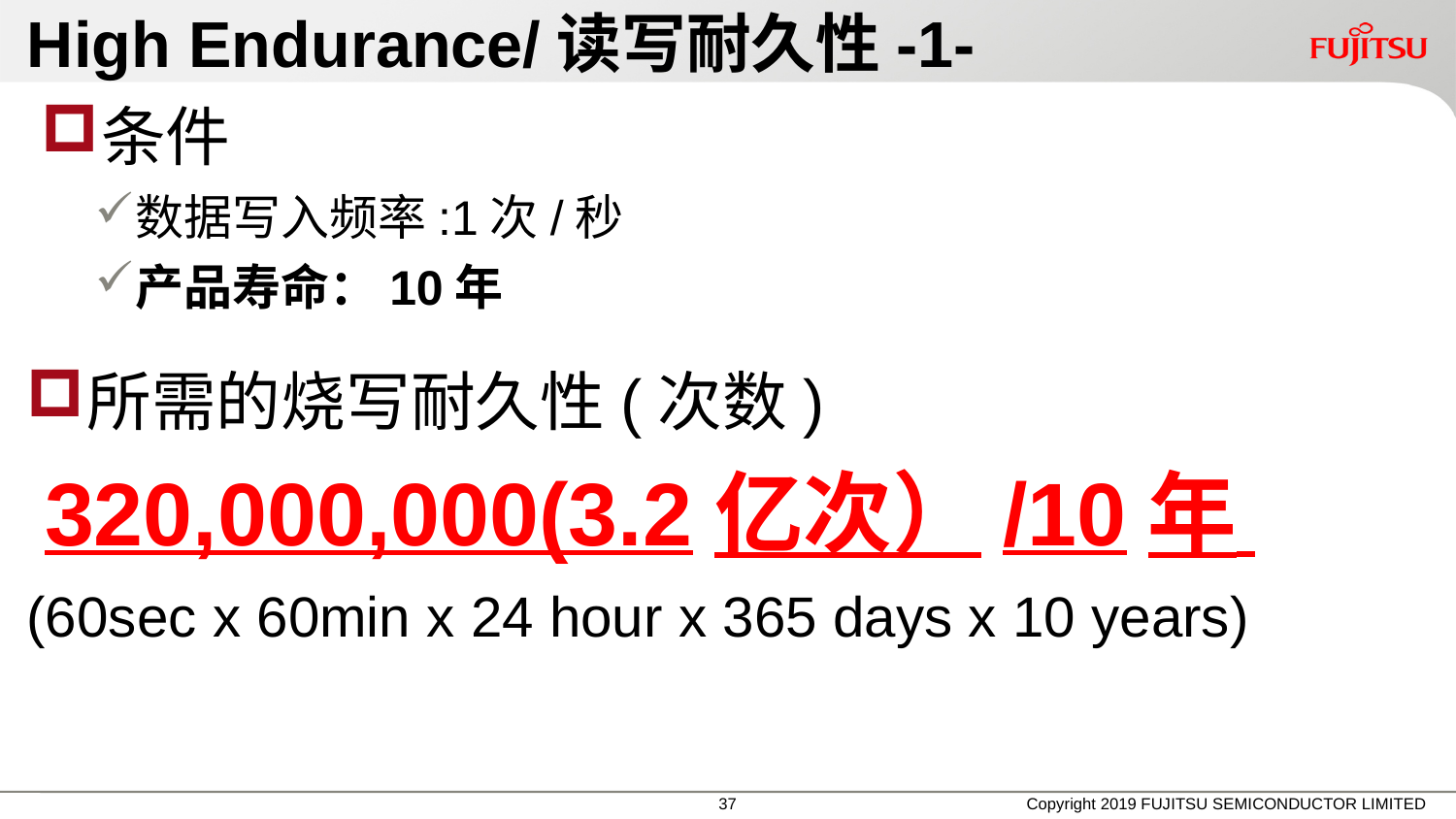

# High Endurance/读写耐久性-1-
条件
数据写入频率:1次/秒
产品寿命：10年
所需的烧写耐久性(次数)
 320,000,000(3.2亿次）/10年
(60sec x 60min x 24 hour x 365 days x 10 years)
Copyright 2019 FUJITSU SEMICONDUCTOR LIMITED
37